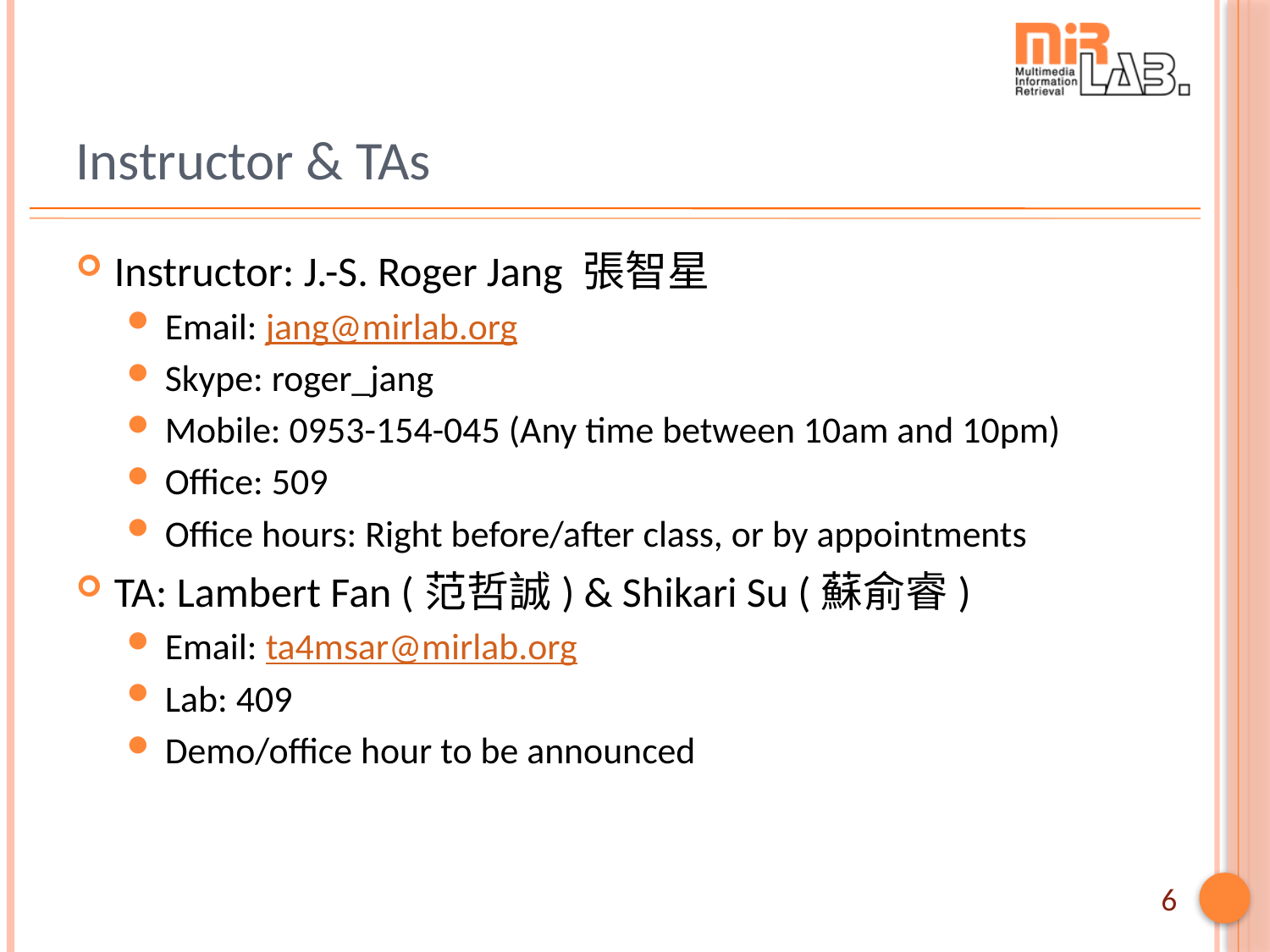

# Instructor & TAs
Instructor: J.-S. Roger Jang 張智星
Email: jang@mirlab.org
Skype: roger_jang
Mobile: 0953-154-045 (Any time between 10am and 10pm)
Office: 509
Office hours: Right before/after class, or by appointments
TA: Lambert Fan (范哲誠) & Shikari Su (蘇俞睿)
Email: ta4msar@mirlab.org
Lab: 409
Demo/office hour to be announced